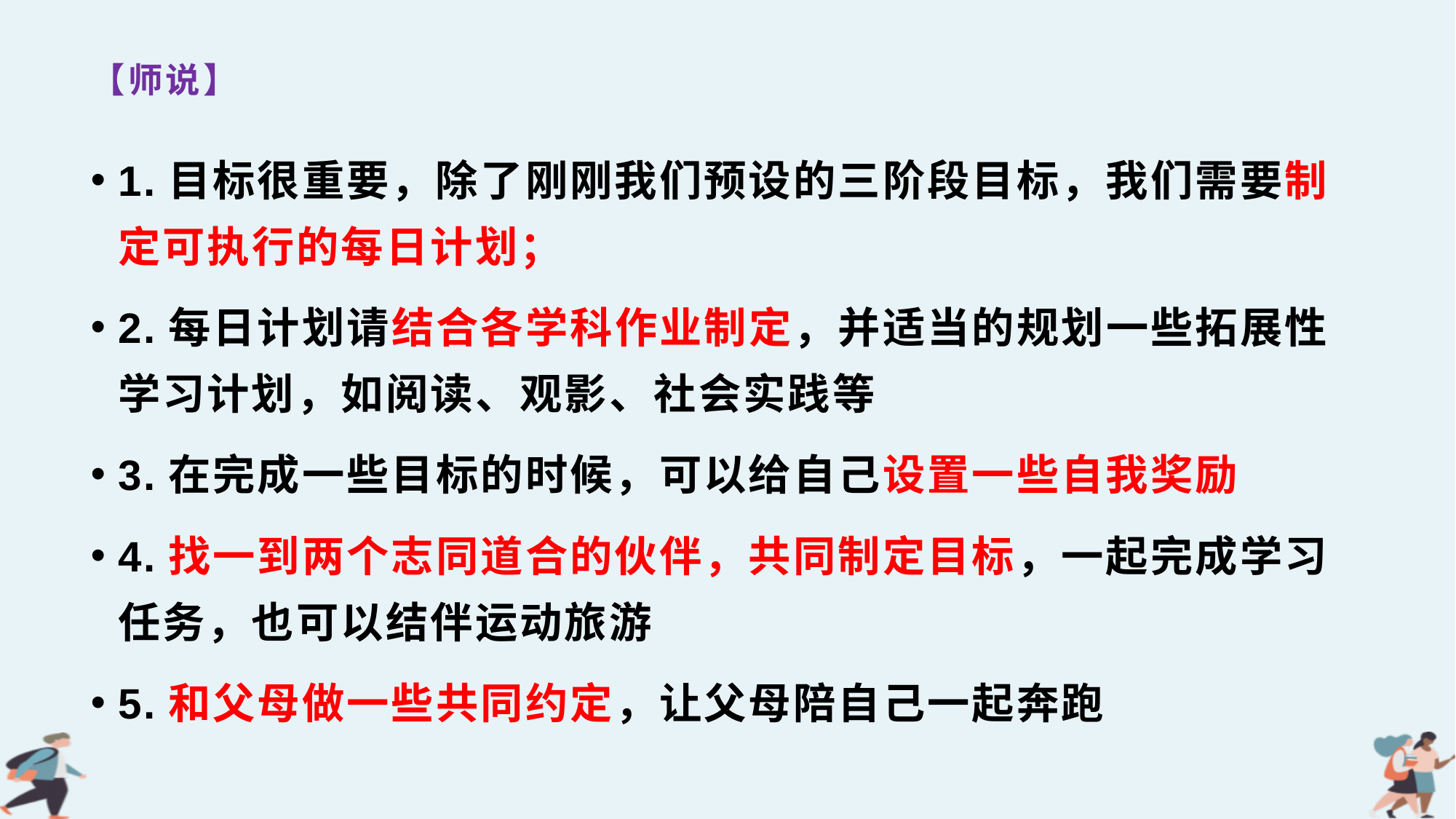

# 【师说】
1.目标很重要，除了刚刚我们预设的三阶段目标，我们需要制定可执行的每日计划；
2.每日计划请结合各学科作业制定，并适当的规划一些拓展性学习计划，如阅读、观影、社会实践等
3.在完成一些目标的时候，可以给自己设置一些自我奖励
4.找一到两个志同道合的伙伴，共同制定目标，一起完成学习任务，也可以结伴运动旅游
5.和父母做一些共同约定，让父母陪自己一起奔跑